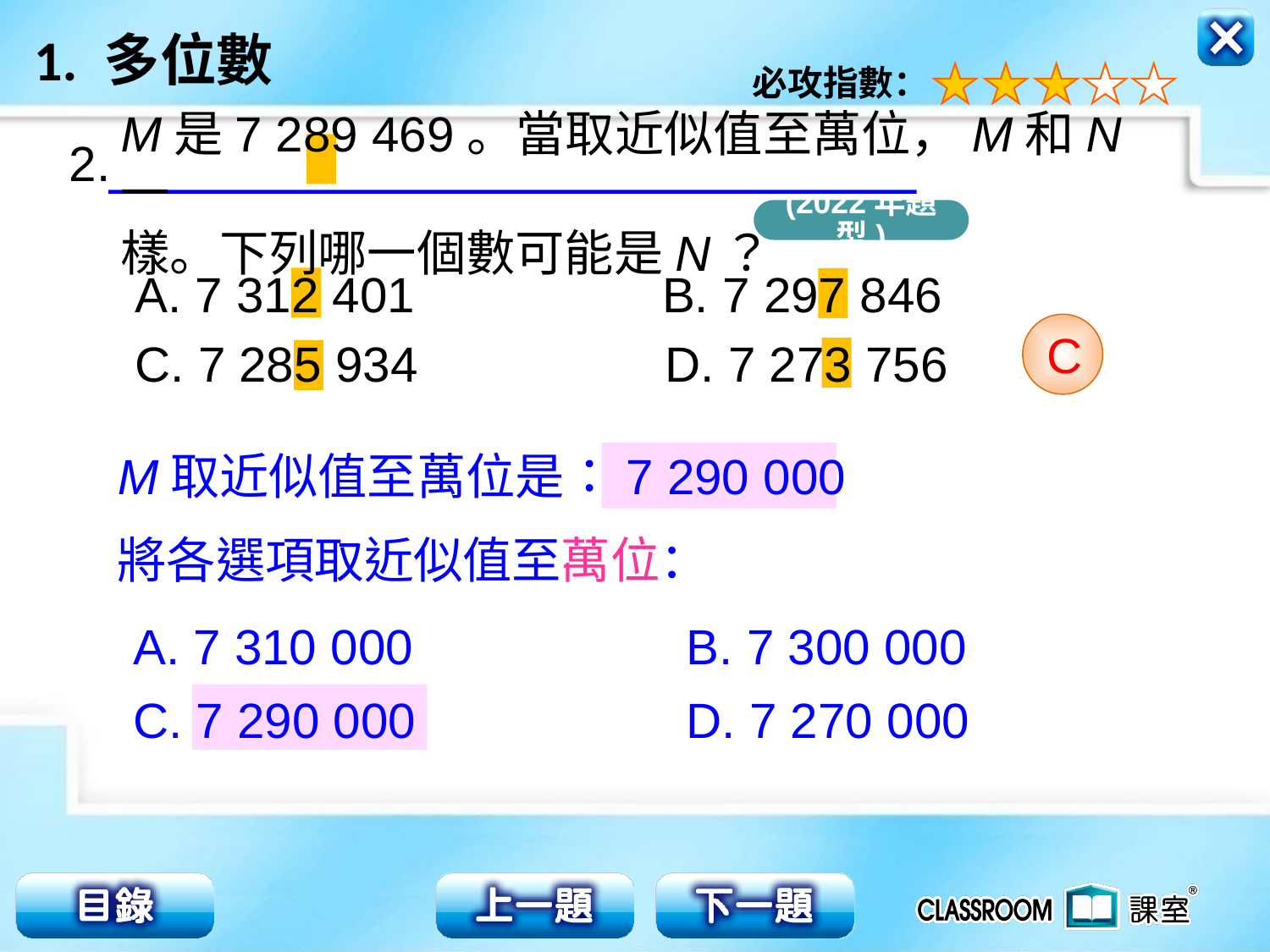

2.
M是7 289 469。當取近似值至萬位，M和N一
樣。下列哪一個數可能是N？

(2022年題型)
A. 7 312 401                  B. 7 297 846
C. 7 285 934                  D. 7 273 756

C

M取近似值至萬位是：7 290 000

將各選項取近似值至萬位：
A. 7 310 000
B. 7 300 000
C. 7 290 000
D. 7 270 000